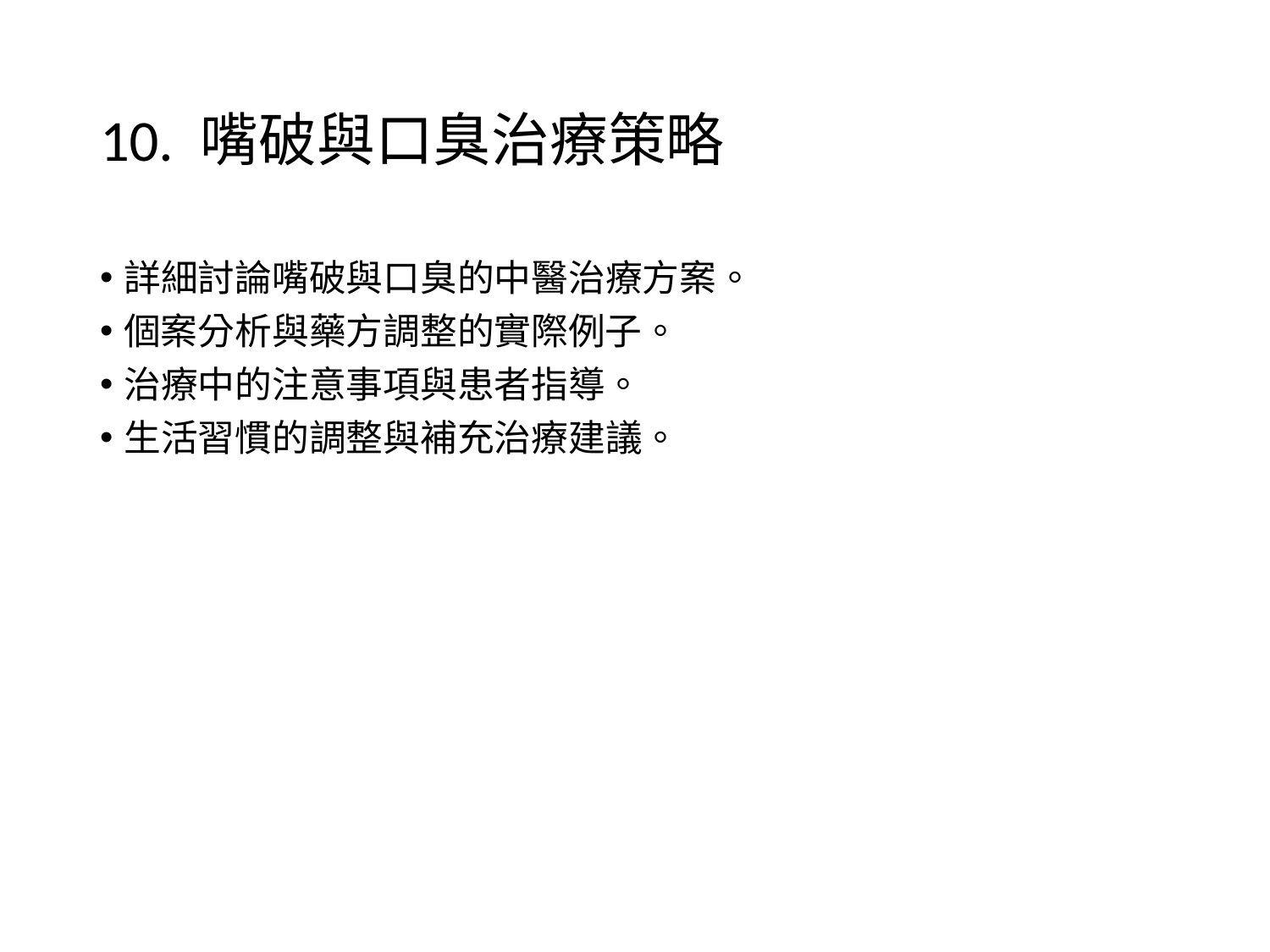

# 10. 嘴破與口臭治療策略
詳細討論嘴破與口臭的中醫治療方案。
個案分析與藥方調整的實際例子。
治療中的注意事項與患者指導。
生活習慣的調整與補充治療建議。